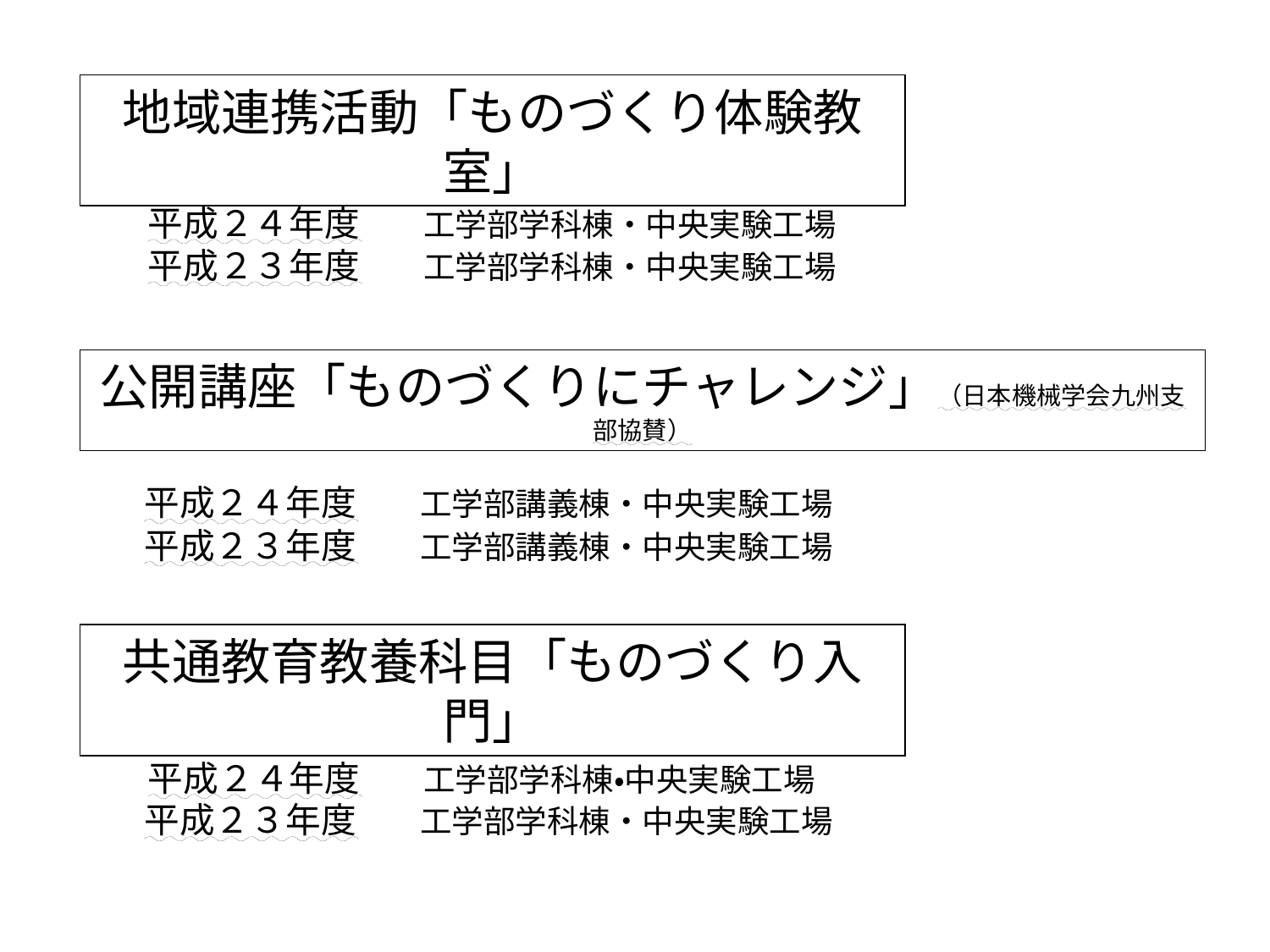

地域連携活動「ものづくり体験教室」
　平成２４年度　　工学部学科棟・中央実験工場
　平成２３年度　　工学部学科棟・中央実験工場
公開講座「ものづくりにチャレンジ」（日本機械学会九州支部協賛）
　平成２４年度　　工学部講義棟・中央実験工場
　平成２３年度　　工学部講義棟・中央実験工場
共通教育教養科目「ものづくり入門」
　平成２４年度　　工学部学科棟・中央実験工場
　平成２３年度　　工学部学科棟・中央実験工場